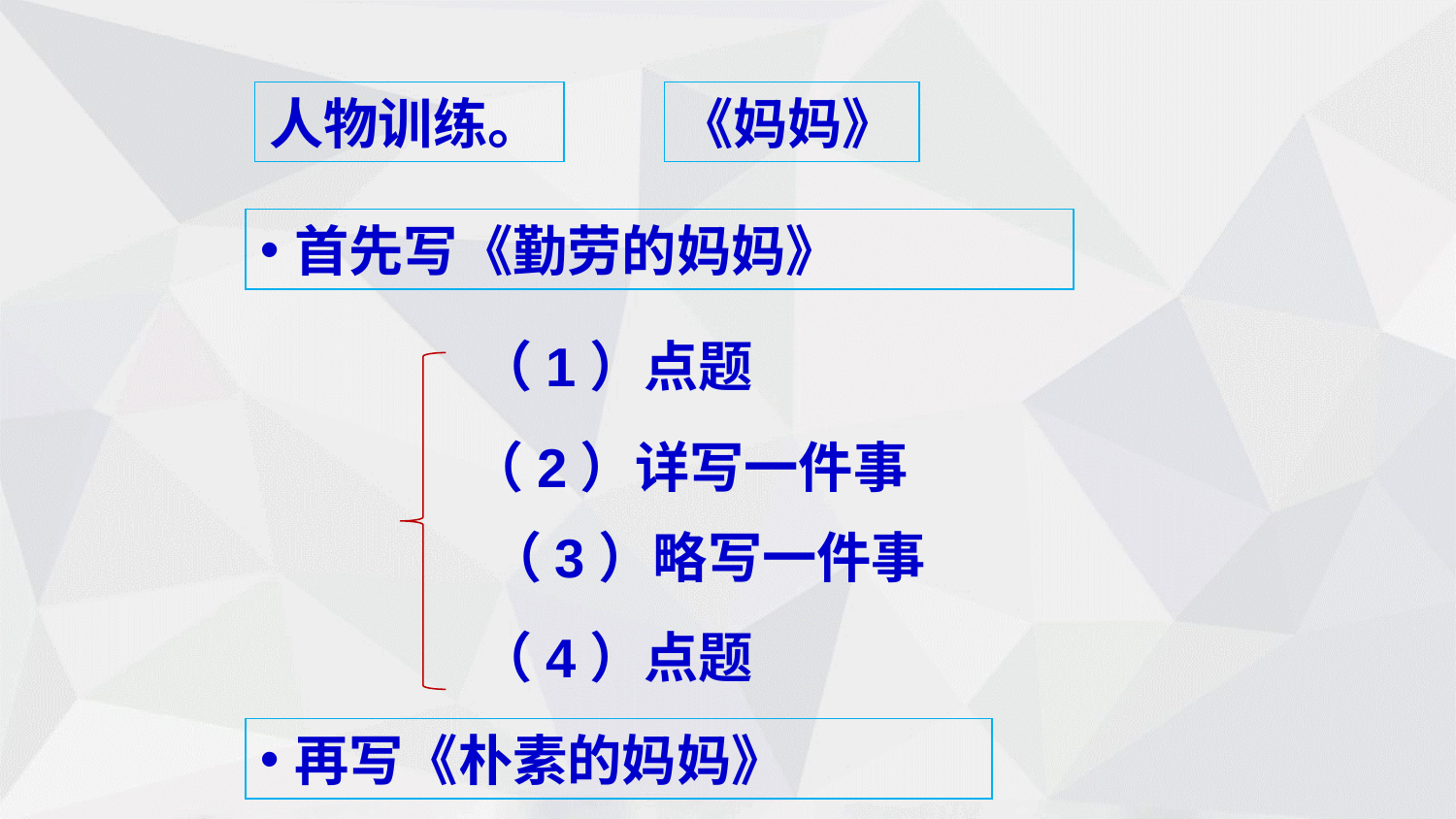

人物训练。
《妈妈》
首先写《勤劳的妈妈》
（1）点题

（2）详写一件事
（3）略写一件事
（4）点题
再写《朴素的妈妈》